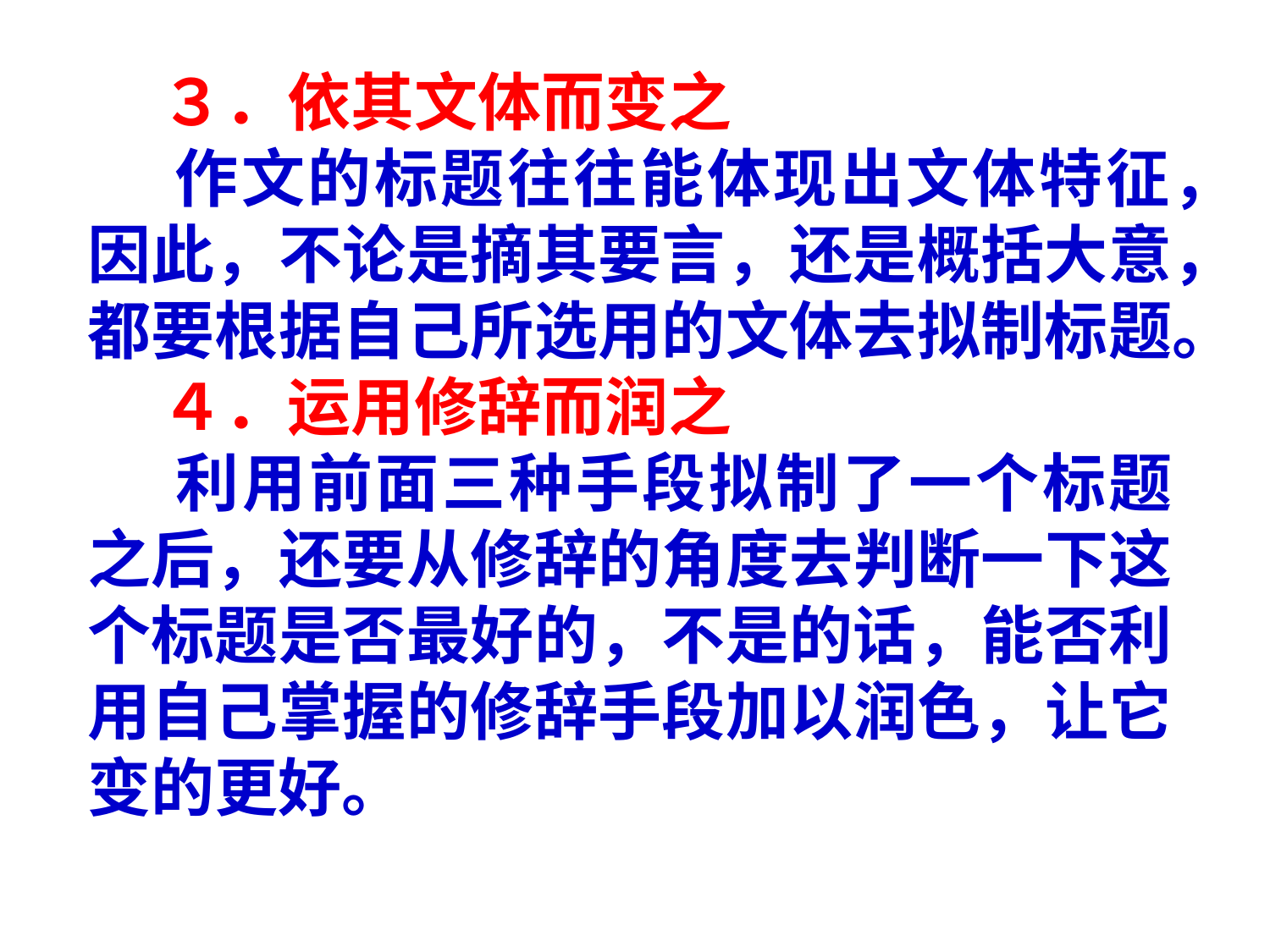

３．依其文体而变之
    作文的标题往往能体现出文体特征，因此，不论是摘其要言，还是概括大意，都要根据自己所选用的文体去拟制标题。
    ４．运用修辞而润之
    利用前面三种手段拟制了一个标题之后，还要从修辞的角度去判断一下这个标题是否最好的，不是的话，能否利用自己掌握的修辞手段加以润色，让它变的更好。